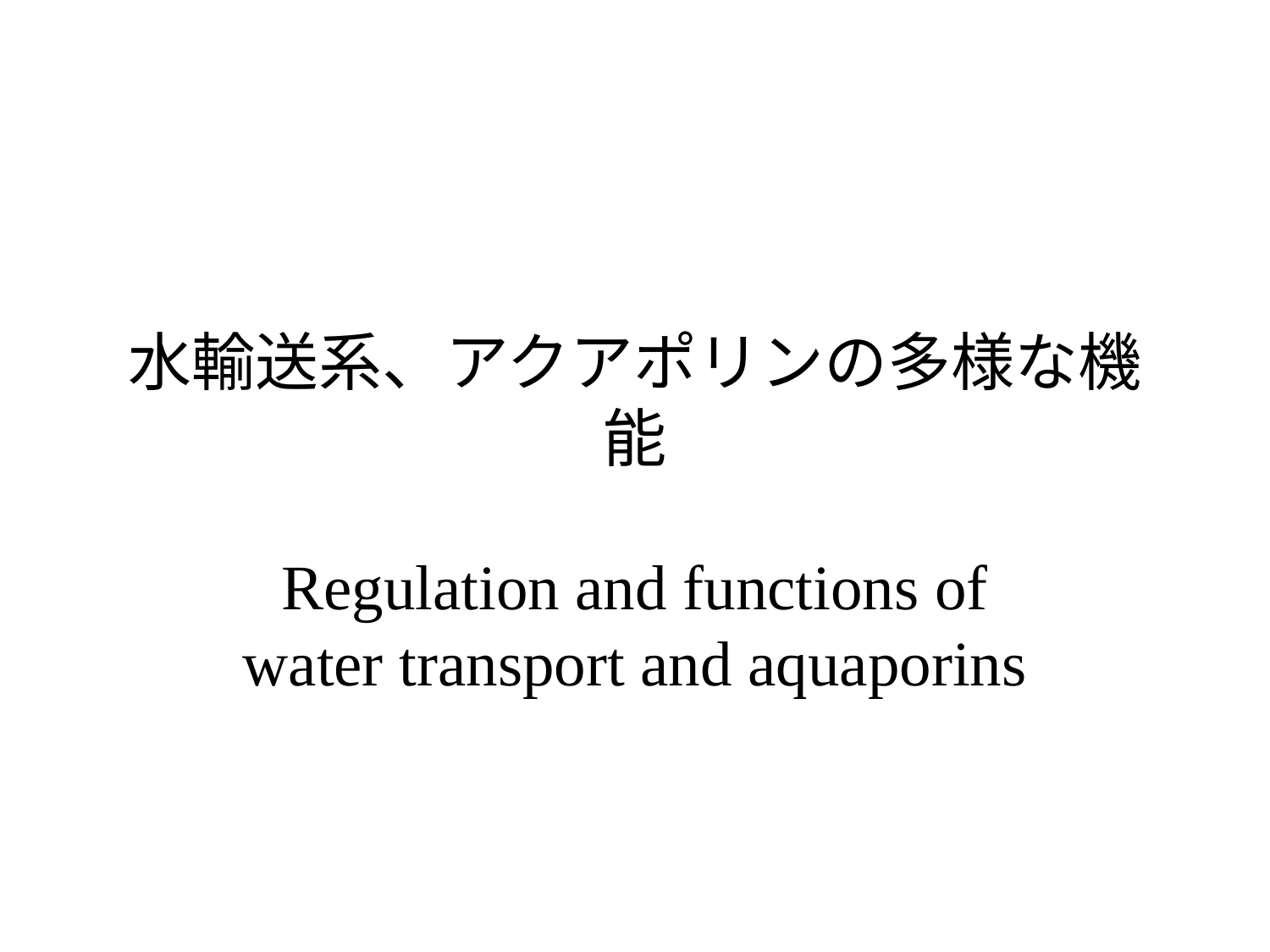

# 水輸送系、アクアポリンの多様な機能
Regulation and functions of water transport and aquaporins